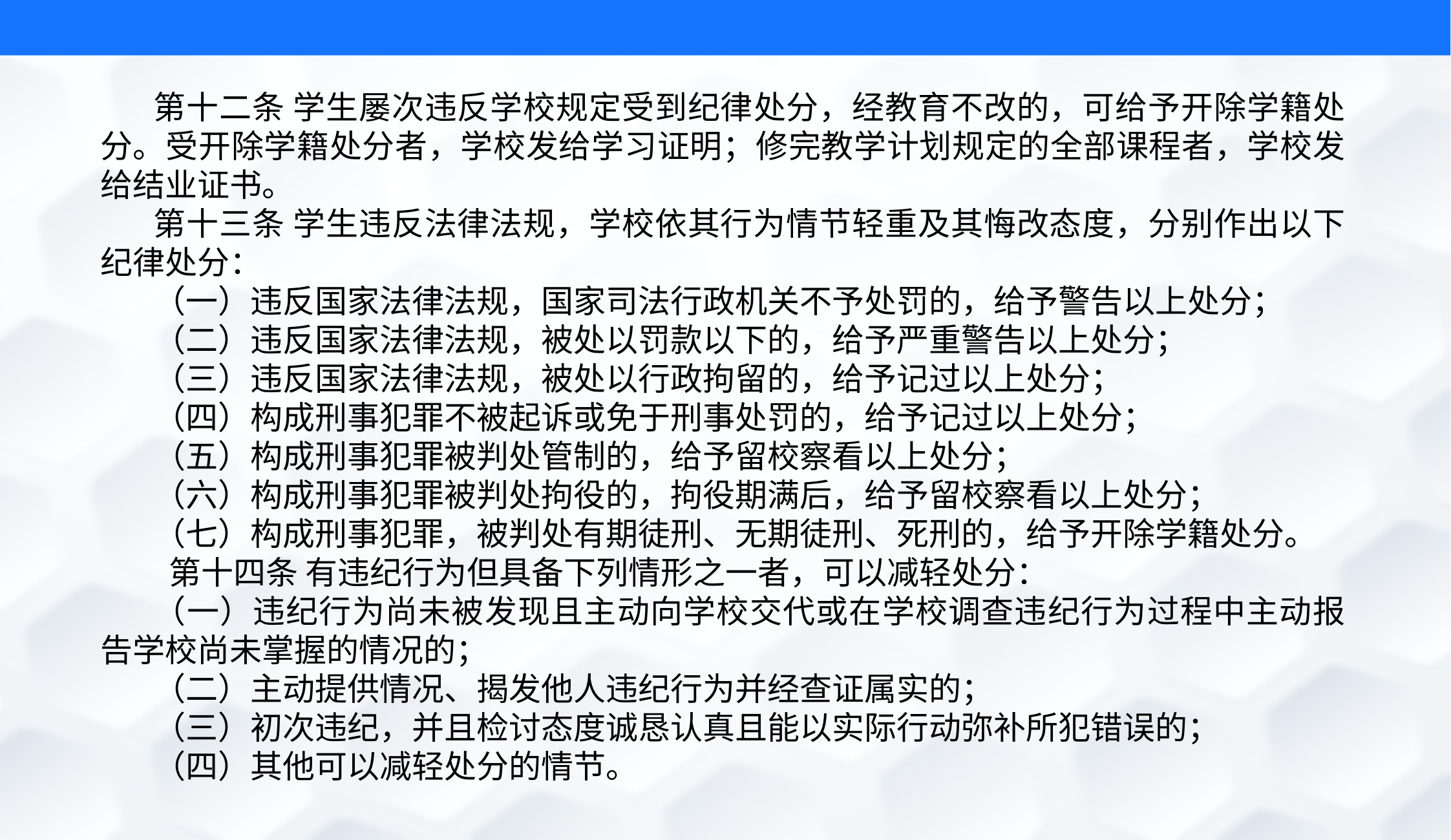

第十二条 学生屡次违反学校规定受到纪律处分，经教育不改的，可给予开除学籍处分。受开除学籍处分者，学校发给学习证明；修完教学计划规定的全部课程者，学校发给结业证书。
第十三条 学生违反法律法规，学校依其行为情节轻重及其悔改态度，分别作出以下纪律处分：
（一）违反国家法律法规，国家司法行政机关不予处罚的，给予警告以上处分；
（二）违反国家法律法规，被处以罚款以下的，给予严重警告以上处分；
（三）违反国家法律法规，被处以行政拘留的，给予记过以上处分；
（四）构成刑事犯罪不被起诉或免于刑事处罚的，给予记过以上处分；
（五）构成刑事犯罪被判处管制的，给予留校察看以上处分；
（六）构成刑事犯罪被判处拘役的，拘役期满后，给予留校察看以上处分；
（七）构成刑事犯罪，被判处有期徒刑、无期徒刑、死刑的，给予开除学籍处分。
 第十四条 有违纪行为但具备下列情形之一者，可以减轻处分：
（一）违纪行为尚未被发现且主动向学校交代或在学校调查违纪行为过程中主动报告学校尚未掌握的情况的；
（二）主动提供情况、揭发他人违纪行为并经查证属实的；
（三）初次违纪，并且检讨态度诚恳认真且能以实际行动弥补所犯错误的；
（四）其他可以减轻处分的情节。